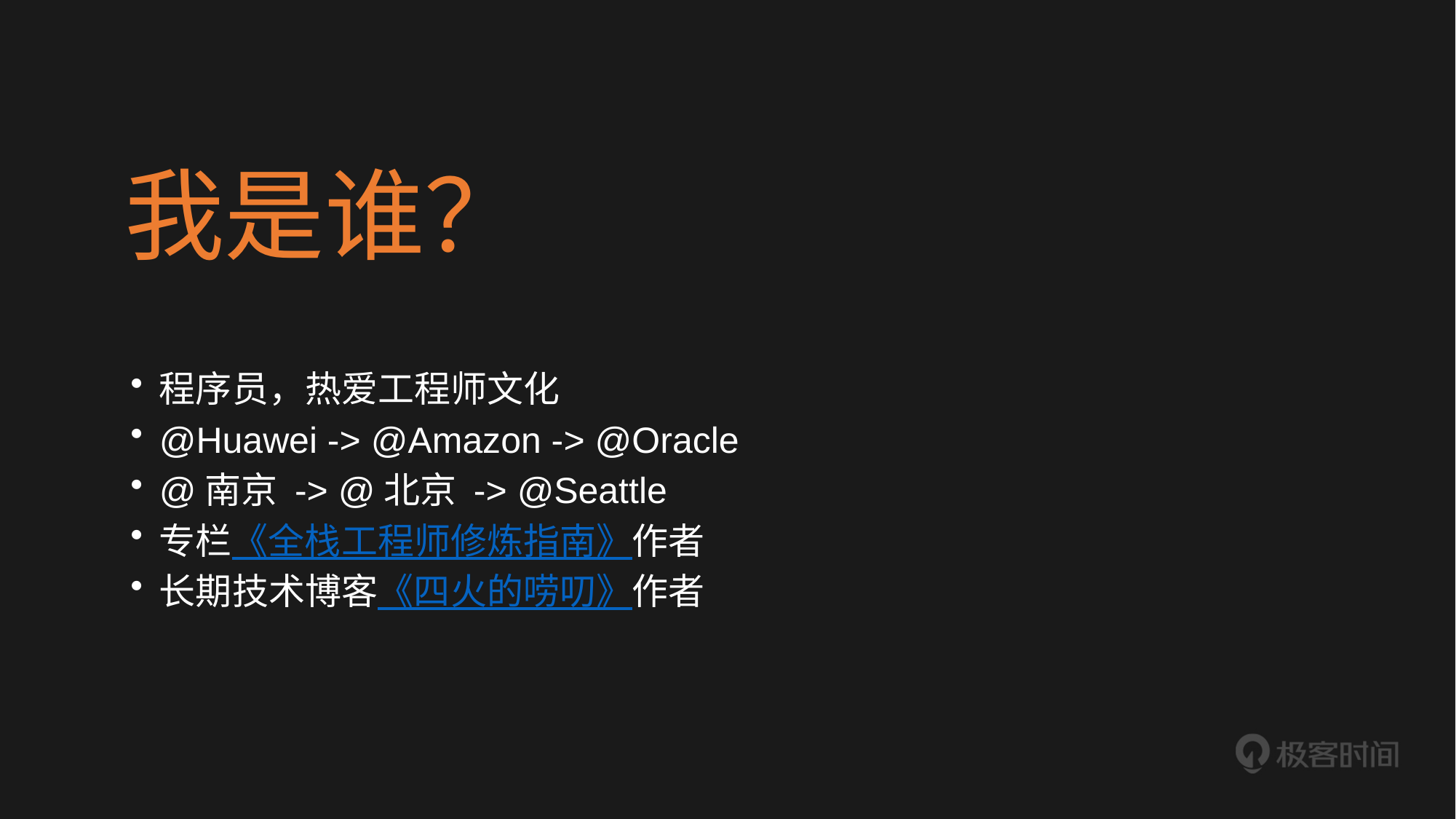

# 我是谁？
程序员，热爱工程师文化
@Huawei -> @Amazon -> @Oracle
@南京 -> @北京 -> @Seattle
专栏《全栈工程师修炼指南》作者
长期技术博客《四火的唠叨》作者